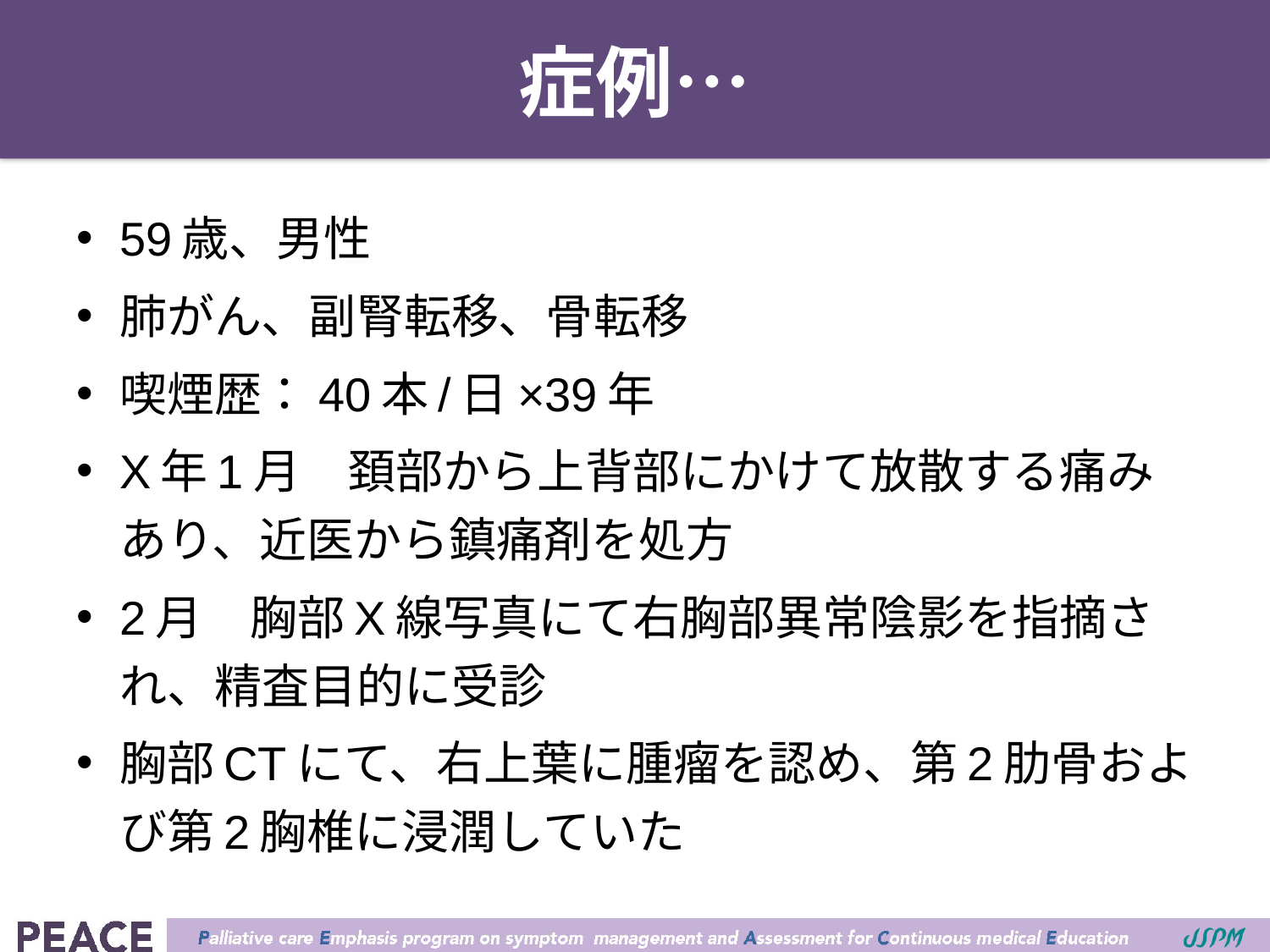

# 症例…
59歳、男性
肺がん、副腎転移、骨転移
喫煙歴：40本/日×39年
X年1月　頚部から上背部にかけて放散する痛みあり、近医から鎮痛剤を処方
2月　胸部X線写真にて右胸部異常陰影を指摘され、精査目的に受診
胸部CTにて、右上葉に腫瘤を認め、第2肋骨および第2胸椎に浸潤していた